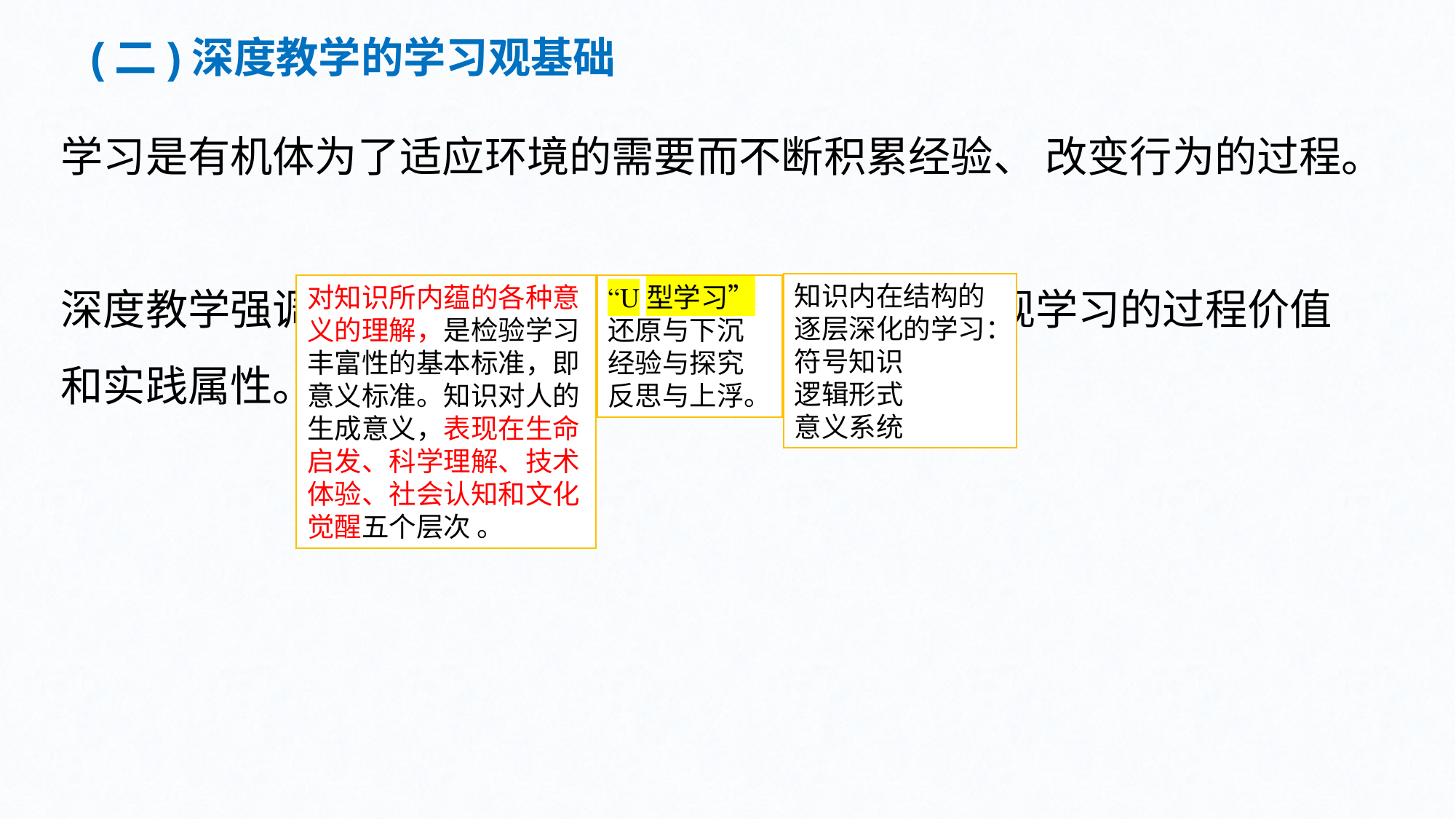

(二)深度教学的学习观基础
学习是有机体为了适应环境的需要而不断积累经验、 改变行为的过程。
深度教学强调学习的丰富性、沉浸性和层进性，实现学习的过程价值和实践属性。
知识内在结构的逐层深化的学习：
符号知识
逻辑形式
意义系统
对知识所内蕴的各种意义的理解，是检验学习丰富性的基本标准，即意义标准。知识对人的生成意义，表现在生命启发、科学理解、技术体验、社会认知和文化觉醒五个层次 。
“U型学习”
还原与下沉
经验与探究
反思与上浮。